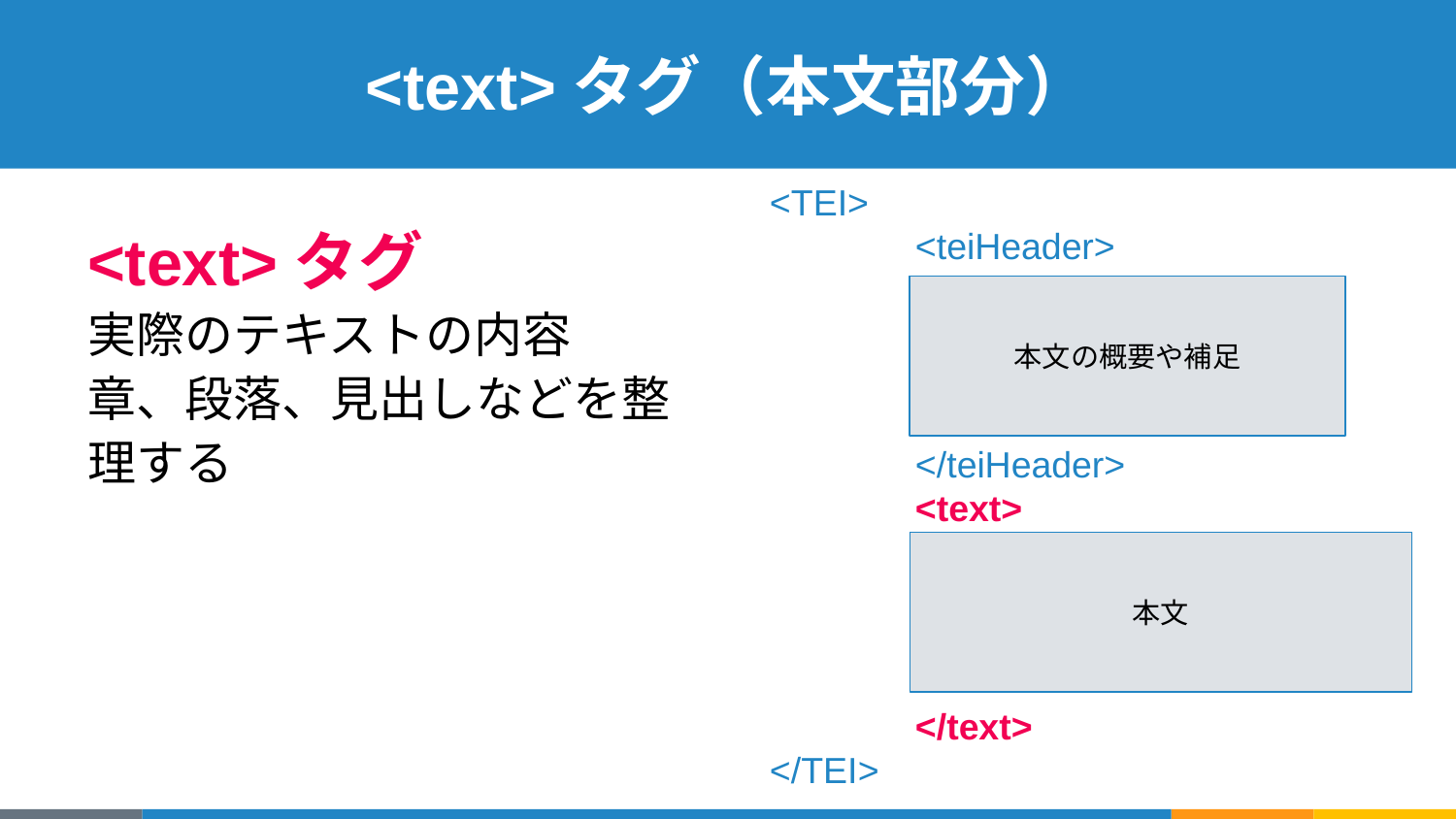

# <text>タグ（本文部分）
<TEI>
	<teiHeader>

	</teiHeader>
	<text>

	</text>
</TEI>
<text>タグ
実際のテキストの内容
章、段落、見出しなどを整理する
本文の概要や補足
本文